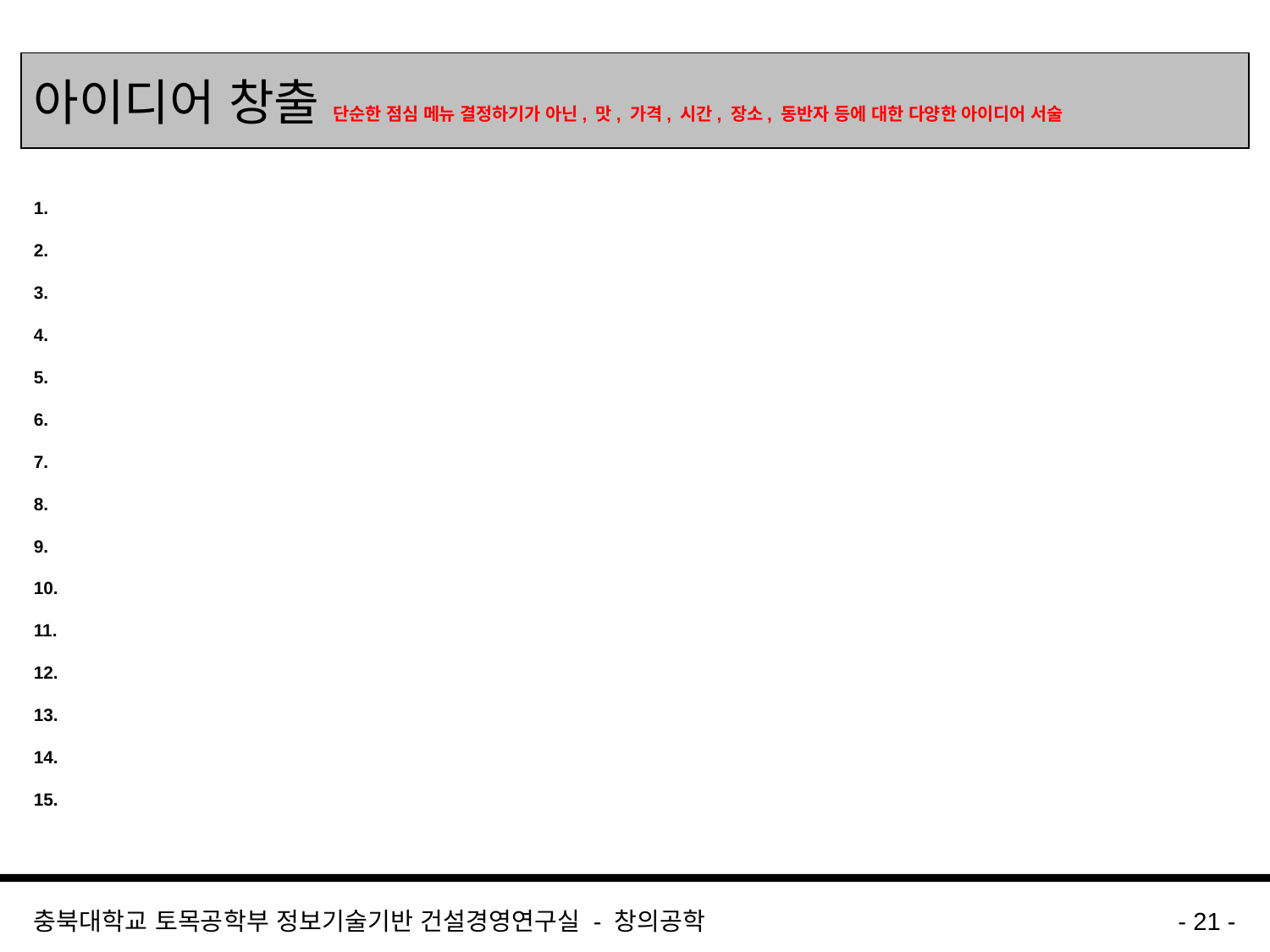

# 아이디어 창출 단순한 점심 메뉴 결정하기가 아닌, 맛, 가격, 시간, 장소, 동반자 등에 대한 다양한 아이디어 서술
1.
2.
3.
4.
5.
6.
7.
8.
9.
10.
11.
12.
13.
14.
15.
충북대학교 토목공학부 정보기술기반 건설경영연구실 - 창의공학
- 21 -